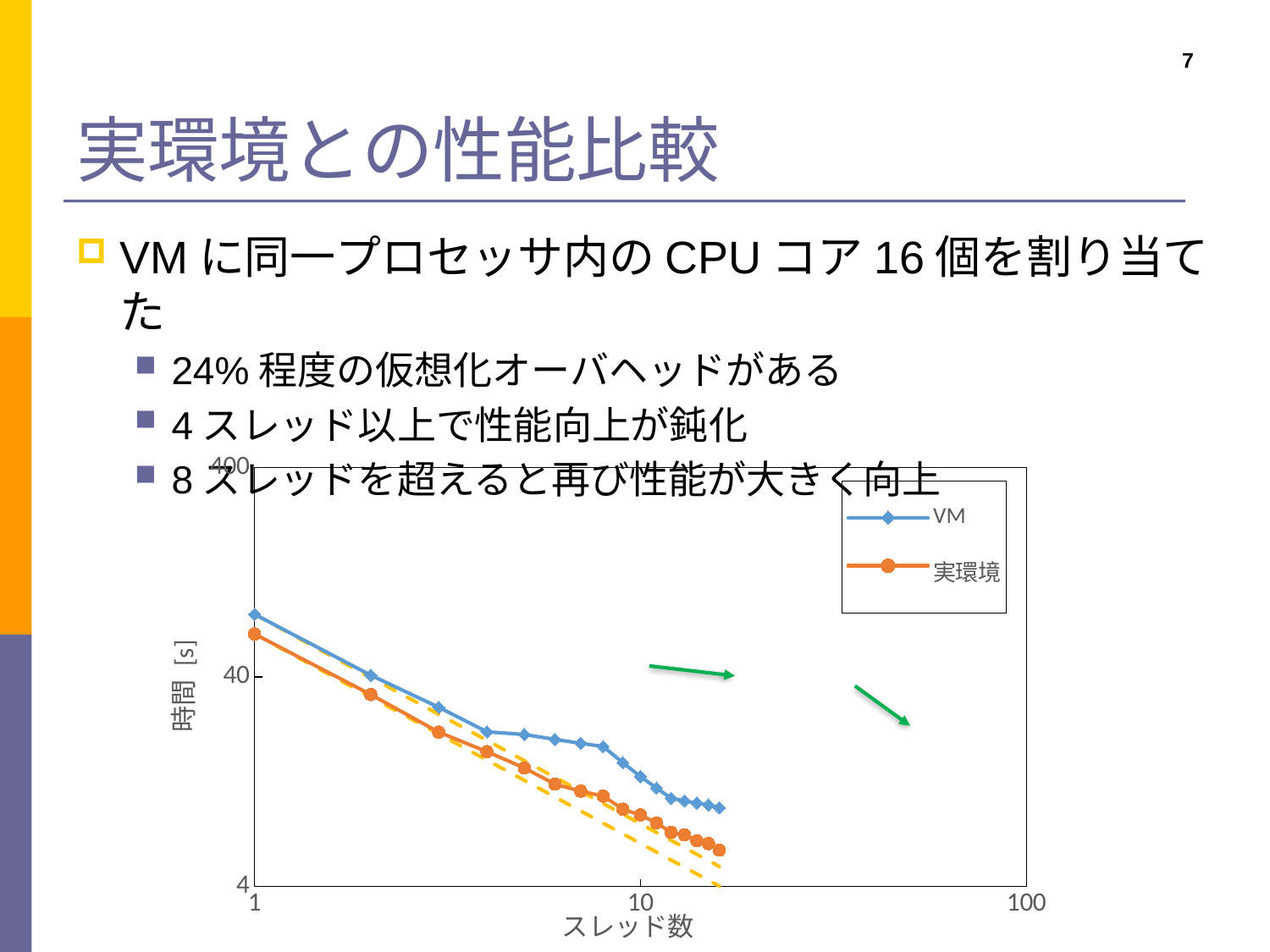

# 実環境との性能比較
7
VMに同一プロセッサ内のCPUコア16個を割り当てた
24%程度の仮想化オーバヘッドがある
4スレッド以上で性能向上が鈍化
8スレッドを超えると再び性能が大きく向上

### Chart

| Category |  | 実環境 |  |  |
|---|---|---|---|---|